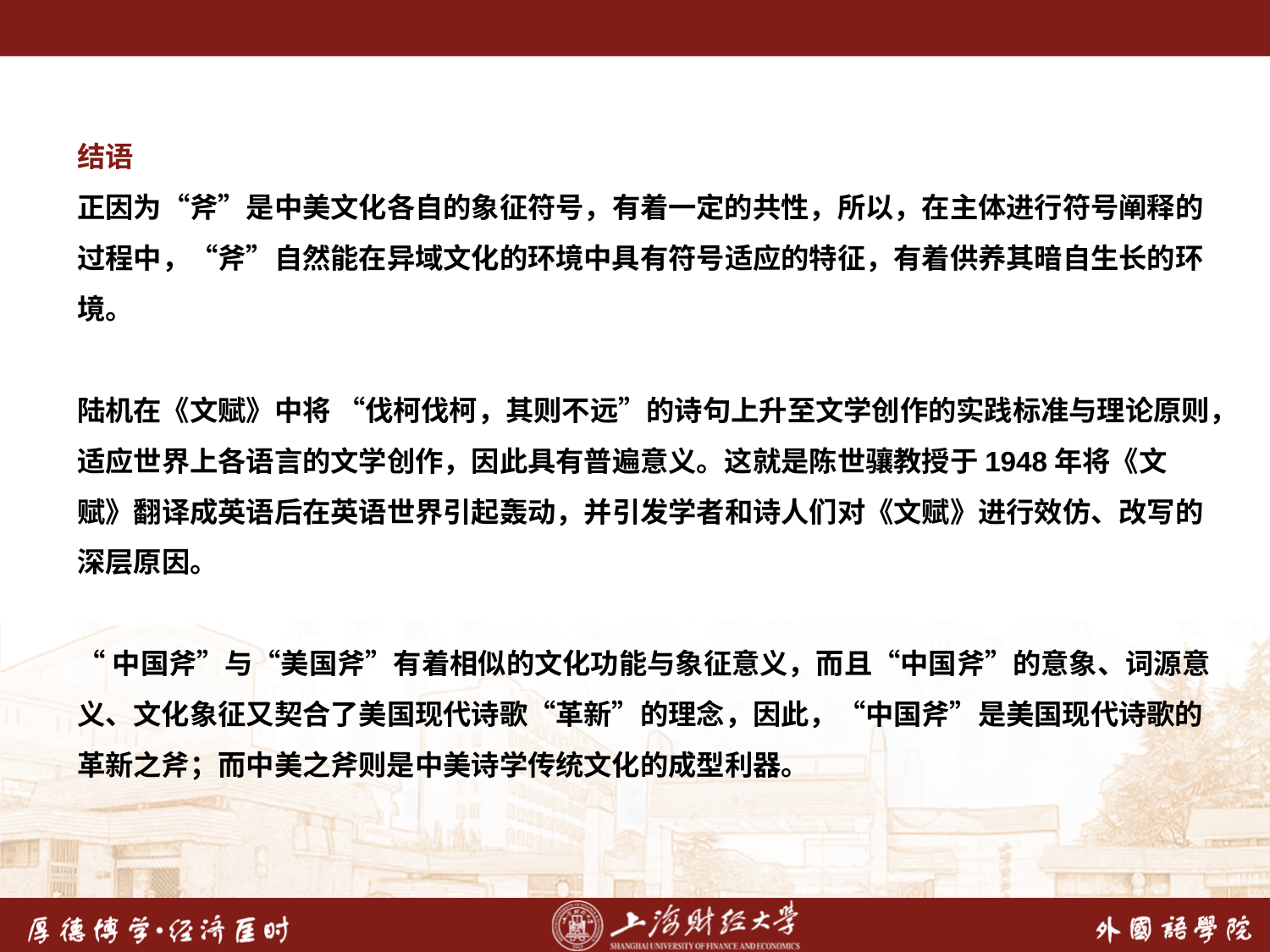

结语
正因为“斧”是中美文化各自的象征符号，有着一定的共性，所以，在主体进行符号阐释的过程中，“斧”自然能在异域文化的环境中具有符号适应的特征，有着供养其暗自生长的环境。

陆机在《文赋》中将 “伐柯伐柯，其则不远”的诗句上升至文学创作的实践标准与理论原则，适应世界上各语言的文学创作，因此具有普遍意义。这就是陈世骧教授于1948年将《文赋》翻译成英语后在英语世界引起轰动，并引发学者和诗人们对《文赋》进行效仿、改写的深层原因。

“中国斧”与“美国斧”有着相似的文化功能与象征意义，而且“中国斧”的意象、词源意义、文化象征又契合了美国现代诗歌“革新”的理念，因此，“中国斧”是美国现代诗歌的革新之斧；而中美之斧则是中美诗学传统文化的成型利器。